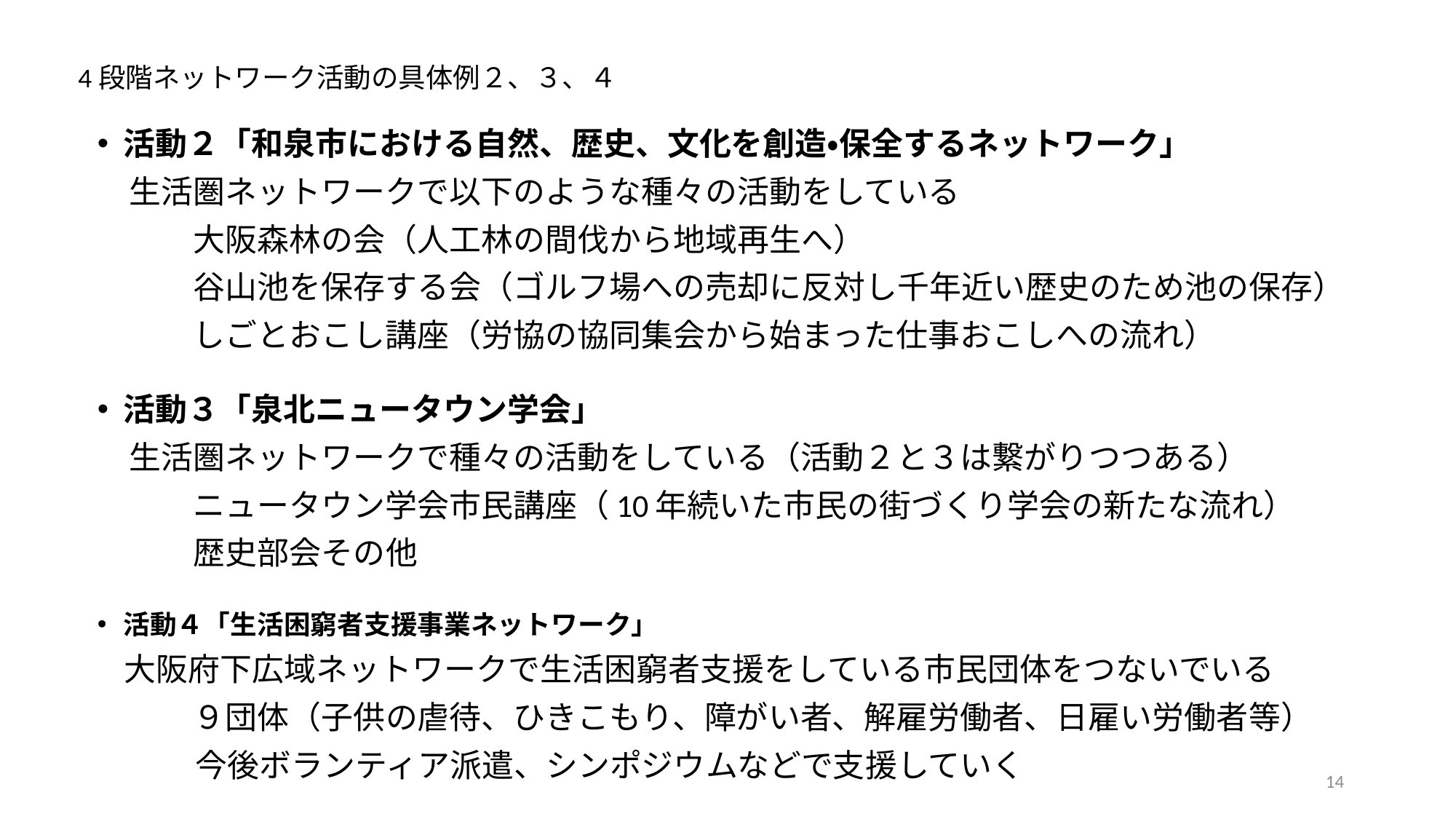

4段階ネットワーク活動の具体例２、３、４
活動２「和泉市における自然、歴史、文化を創造・保全するネットワーク」
　生活圏ネットワークで以下のような種々の活動をしている
　　　大阪森林の会（人工林の間伐から地域再生へ）
　　　谷山池を保存する会（ゴルフ場への売却に反対し千年近い歴史のため池の保存）
　　　しごとおこし講座（労協の協同集会から始まった仕事おこしへの流れ）

活動３「泉北ニュータウン学会」
　生活圏ネットワークで種々の活動をしている（活動２と３は繋がりつつある）
　　　ニュータウン学会市民講座（10年続いた市民の街づくり学会の新たな流れ）
　　　歴史部会その他

活動４「生活困窮者支援事業ネットワーク」
　大阪府下広域ネットワークで生活困窮者支援をしている市民団体をつないでいる
　　　９団体（子供の虐待、ひきこもり、障がい者、解雇労働者、日雇い労働者等）
　　　   今後ボランティア派遣、シンポジウムなどで支援していく

14